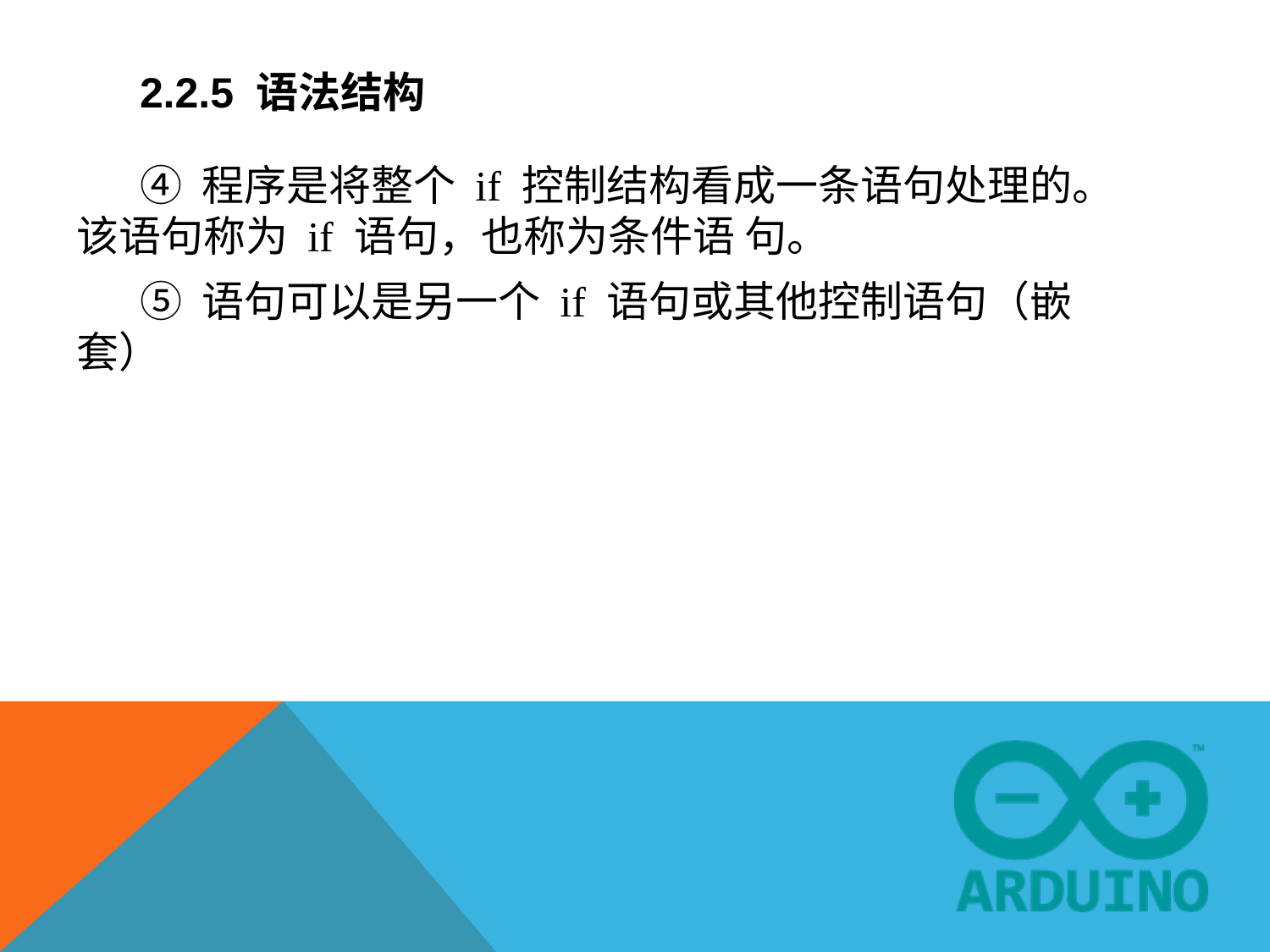

# 2.2.5 语法结构
④ 程序是将整个 if 控制结构看成一条语句处理的。该语句称为 if 语句，也称为条件语 句。
⑤ 语句可以是另一个 if 语句或其他控制语句（嵌套）